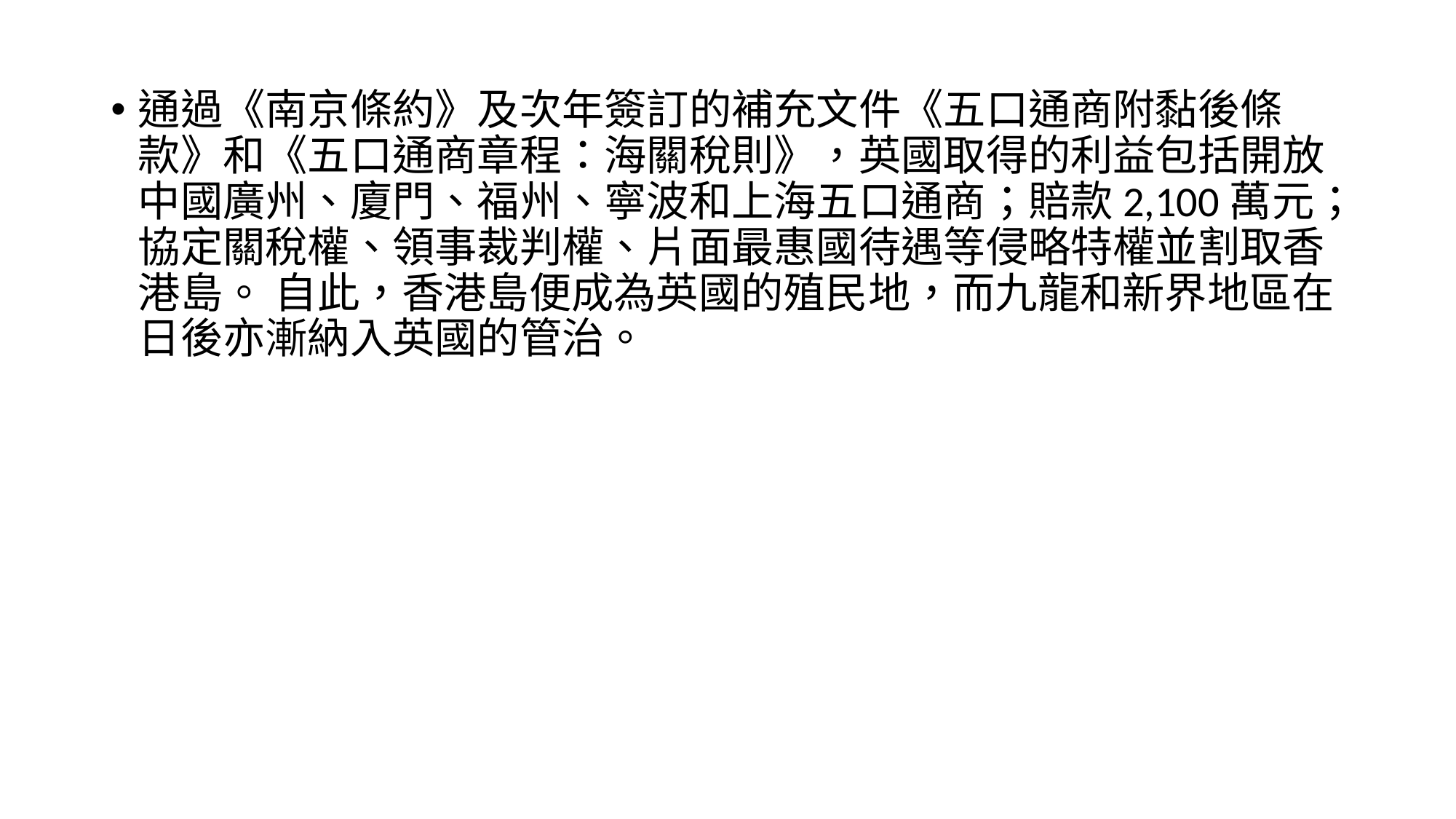

通過《南京條約》及次年簽訂的補充文件《五口通商附黏後條款》和《五口通商章程：海關稅則》，英國取得的利益包括開放中國廣州、廈門、福州、寧波和上海五口通商；賠款2,100萬元；協定關稅權、領事裁判權、片面最惠國待遇等侵略特權並割取香港島。 自此，香港島便成為英國的殖民地，而九龍和新界地區在日後亦漸納入英國的管治。
#